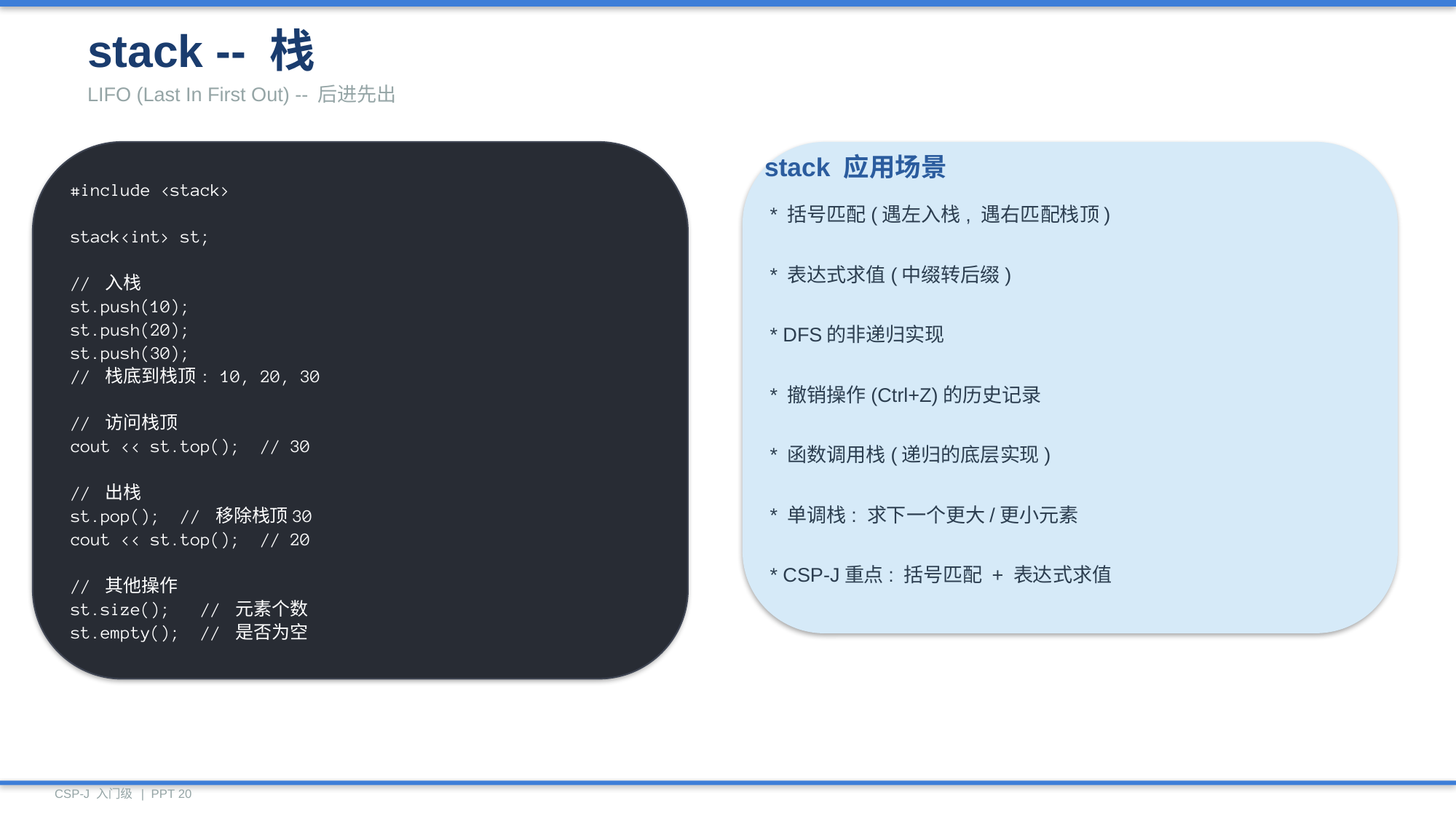

stack -- 栈
LIFO (Last In First Out) -- 后进先出
#include <stack>

stack<int> st;

// 入栈
st.push(10);
st.push(20);
st.push(30);
// 栈底到栈顶: 10, 20, 30

// 访问栈顶
cout << st.top();  // 30

// 出栈
st.pop();  // 移除栈顶30
cout << st.top();  // 20

// 其他操作
st.size();   // 元素个数
st.empty();  // 是否为空

stack 应用场景
* 括号匹配(遇左入栈, 遇右匹配栈顶)
* 表达式求值(中缀转后缀)
* DFS的非递归实现
* 撤销操作(Ctrl+Z)的历史记录
* 函数调用栈(递归的底层实现)
* 单调栈: 求下一个更大/更小元素
* CSP-J重点: 括号匹配 + 表达式求值

CSP-J 入门级  |  PPT 20